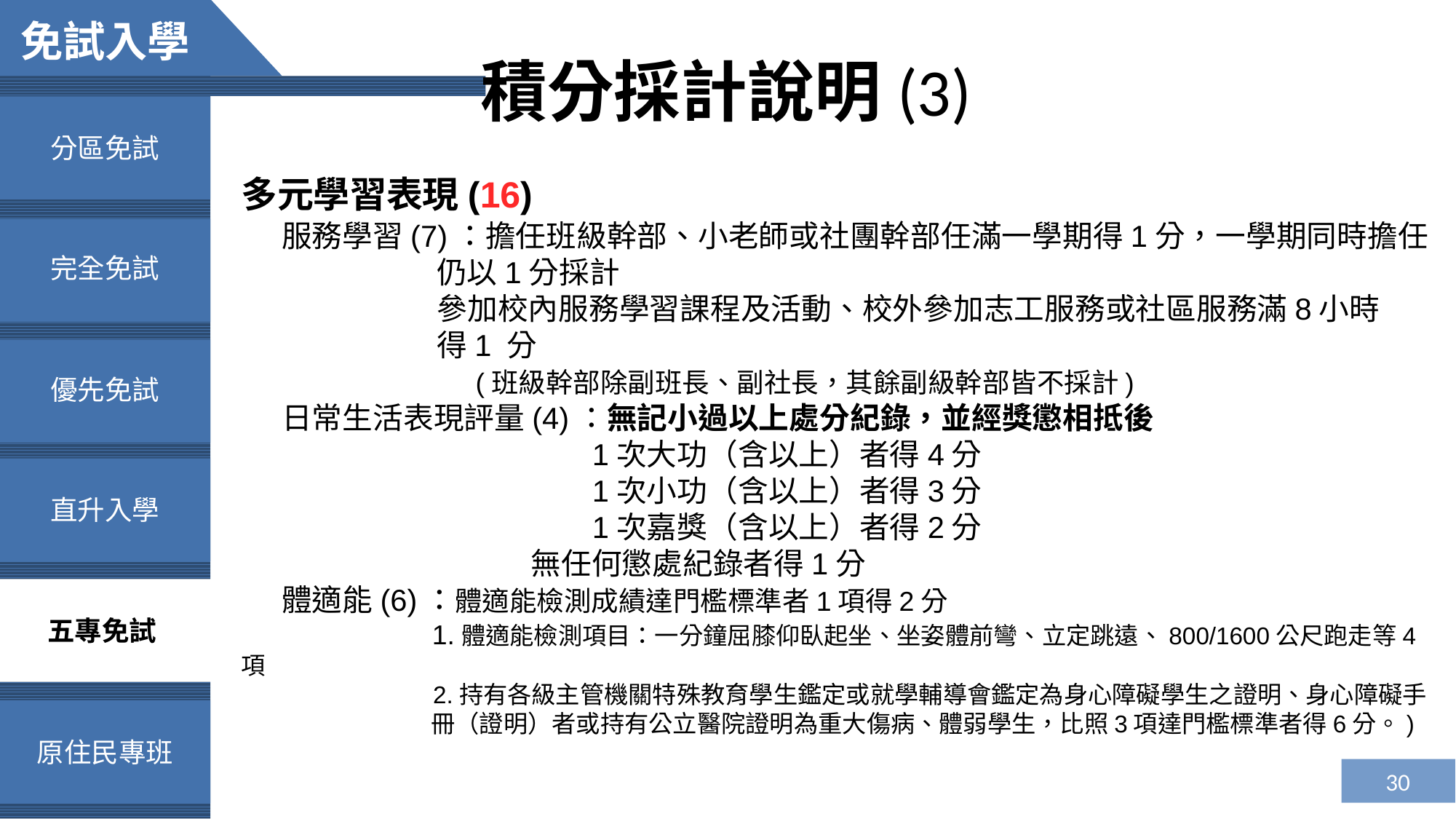

免試入學

積分採計說明(3)

分區免試
多元學習表現(16)
     服務學習(7)：擔任班級幹部、小老師或社團幹部任滿一學期得1分，一學期同時擔任
                            仍以1分採計
                            參加校內服務學習課程及活動、校外參加志工服務或社區服務滿8小時
                            得1 分
                            (班級幹部除副班長、副社長，其餘副級幹部皆不採計)
     日常生活表現評量(4)：無記小過以上處分紀錄，並經獎懲相抵後
                                          1次大功（含以上）者得4分
                                          1次小功（含以上）者得3分
                                          1次嘉獎（含以上）者得2分
                                          無任何懲處紀錄者得1分
     體適能(6)：體適能檢測成績達門檻標準者1項得2分
                         1.體適能檢測項目：一分鐘屈膝仰臥起坐、坐姿體前彎、立定跳遠、800/1600公尺跑走等4項
                   2.持有各級主管機關特殊教育學生鑑定或就學輔導會鑑定為身心障礙學生之證明、身心障礙手
                      冊（證明）者或持有公立醫院證明為重大傷病、體弱學生，比照3項達門檻標準者得6分。)

完全免試

優先免試

直升入學

五專免試

原住民專班

30